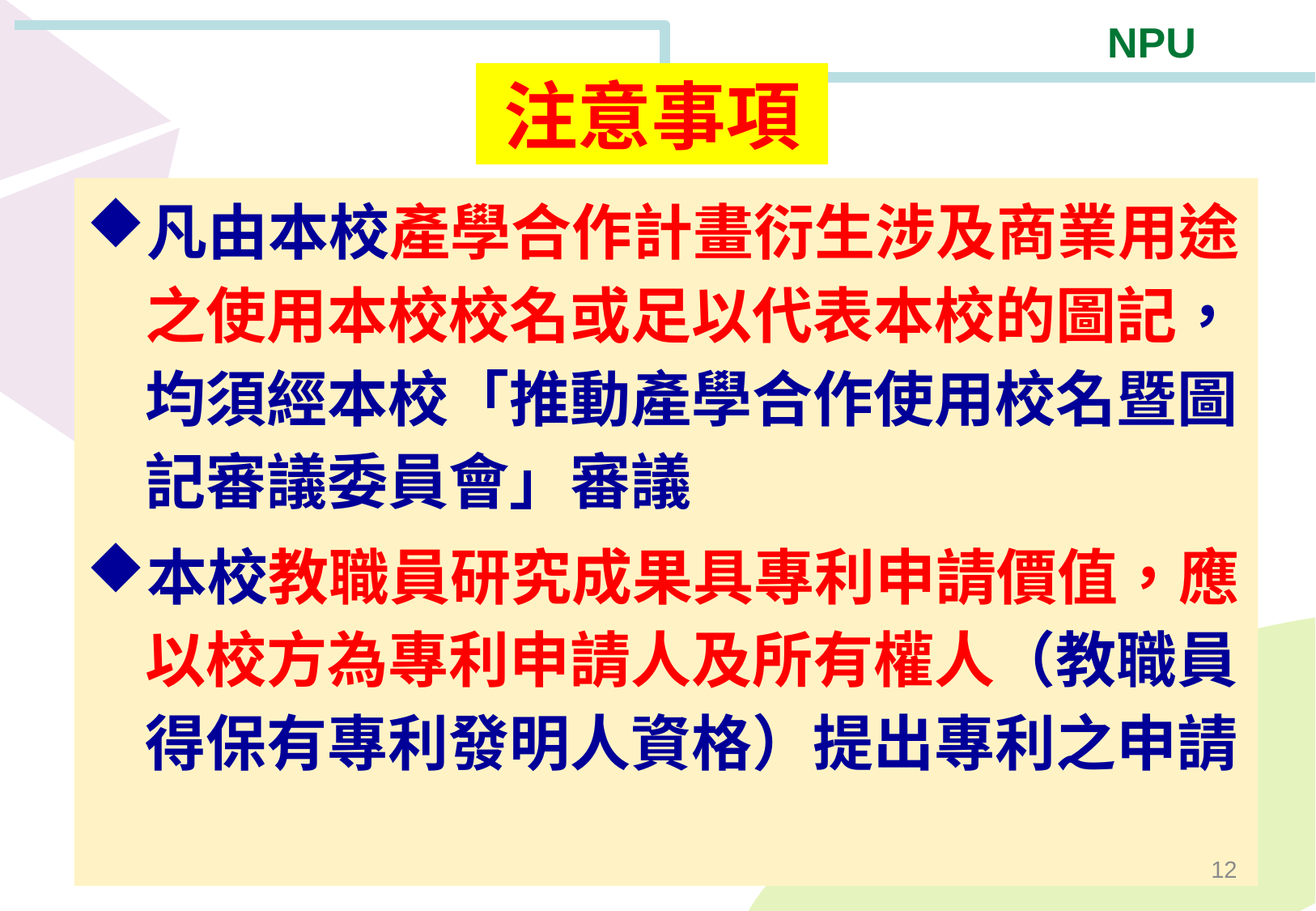

注意事項
凡由本校產學合作計畫衍生涉及商業用途之使用本校校名或足以代表本校的圖記，均須經本校「推動產學合作使用校名暨圖記審議委員會」審議
本校教職員研究成果具專利申請價值，應以校方為專利申請人及所有權人（教職員得保有專利發明人資格）提出專利之申請
12